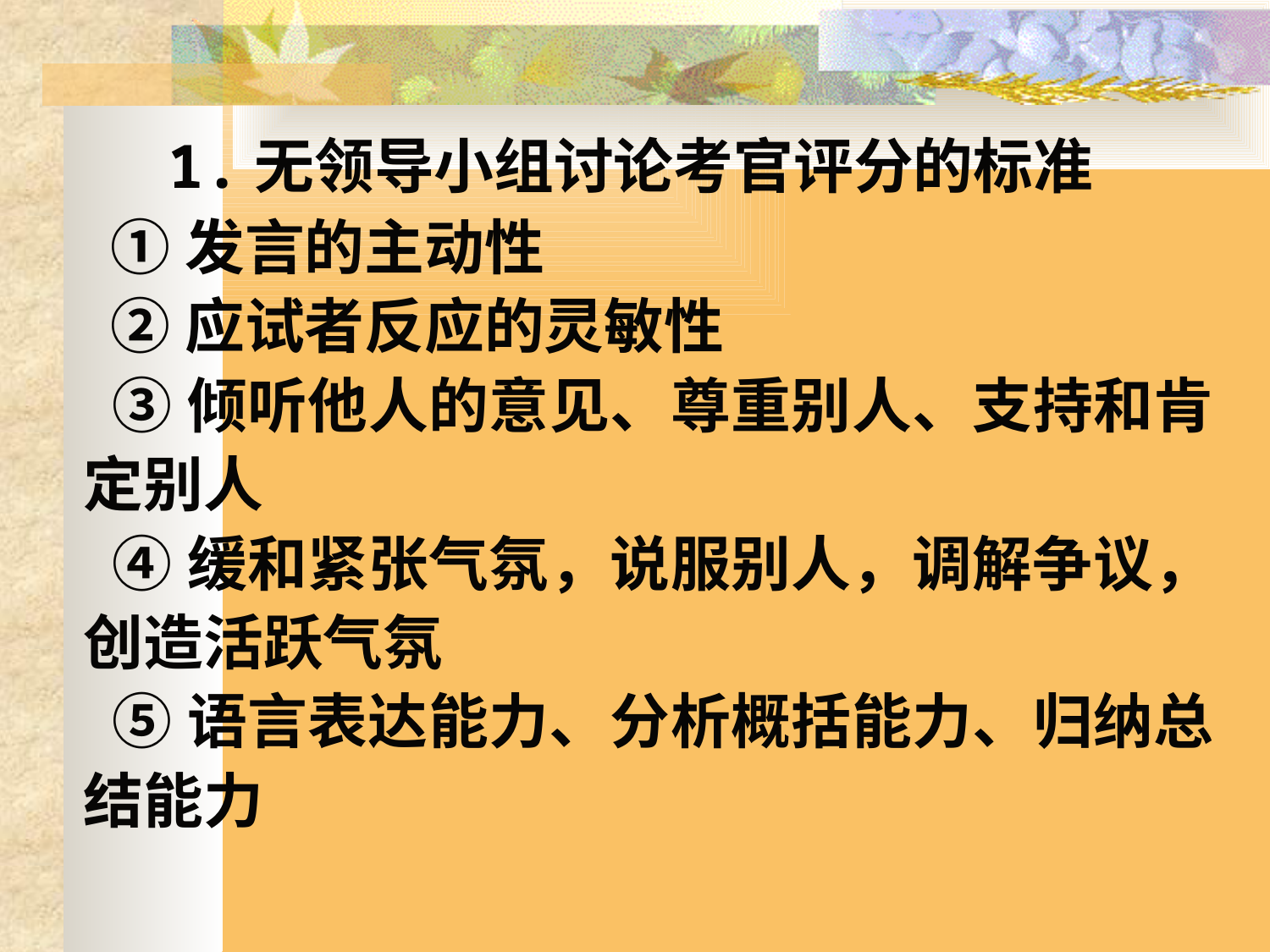

1.无领导小组讨论考官评分的标准
  ①发言的主动性
  ②应试者反应的灵敏性
  ③倾听他人的意见、尊重别人、支持和肯定别人
  ④缓和紧张气氛，说服别人，调解争议，创造活跃气氛
  ⑤语言表达能力、分析概括能力、归纳总结能力